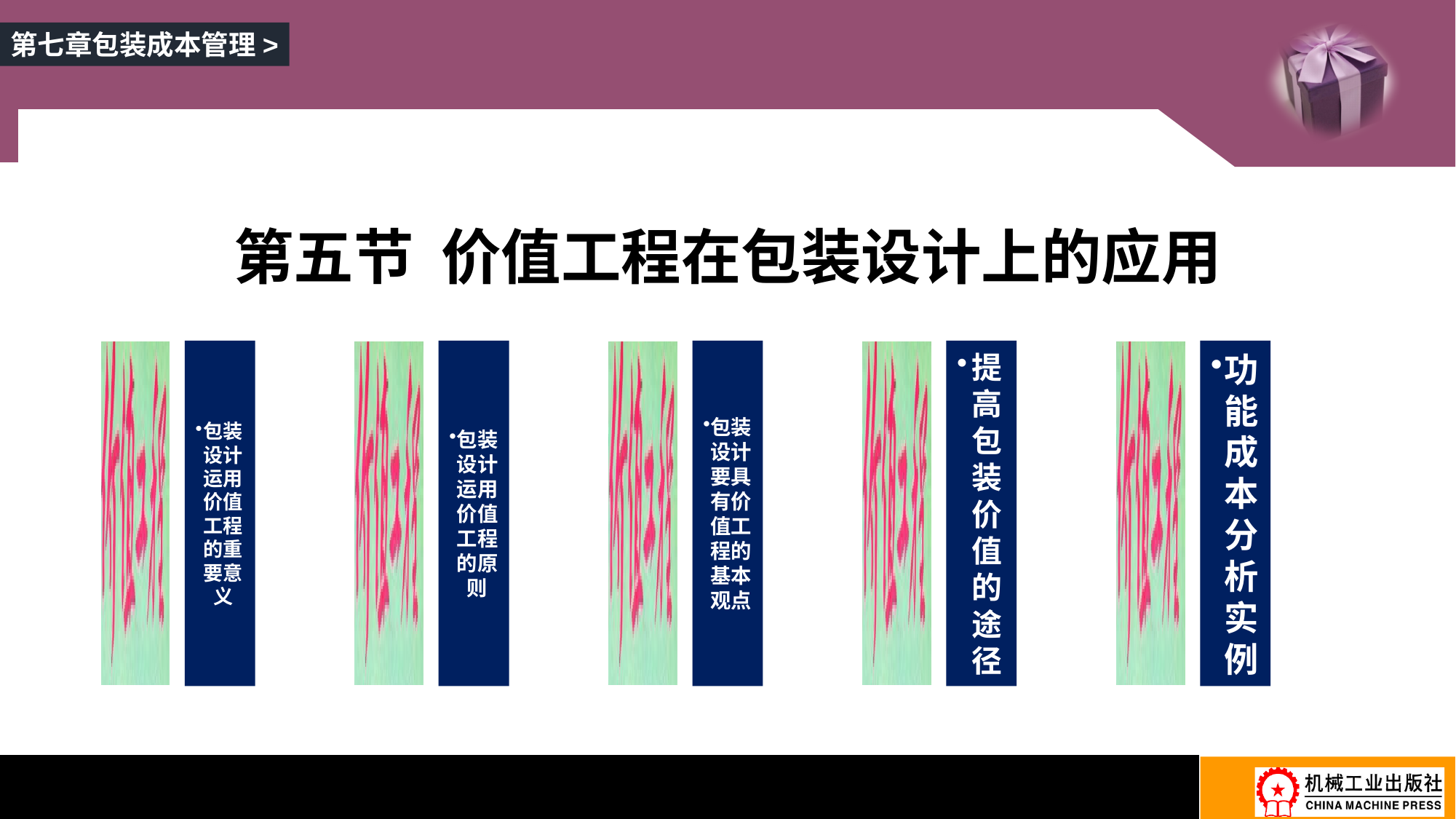

第七章包装成本管理>
# 第五节  价值工程在包装设计上的应用
包装设计运用价值工程的重要意义
包装设计运用价值工程的原则
包装设计要具有价值工程的基本观点
提高包装价值的途径
功能成本分析实例